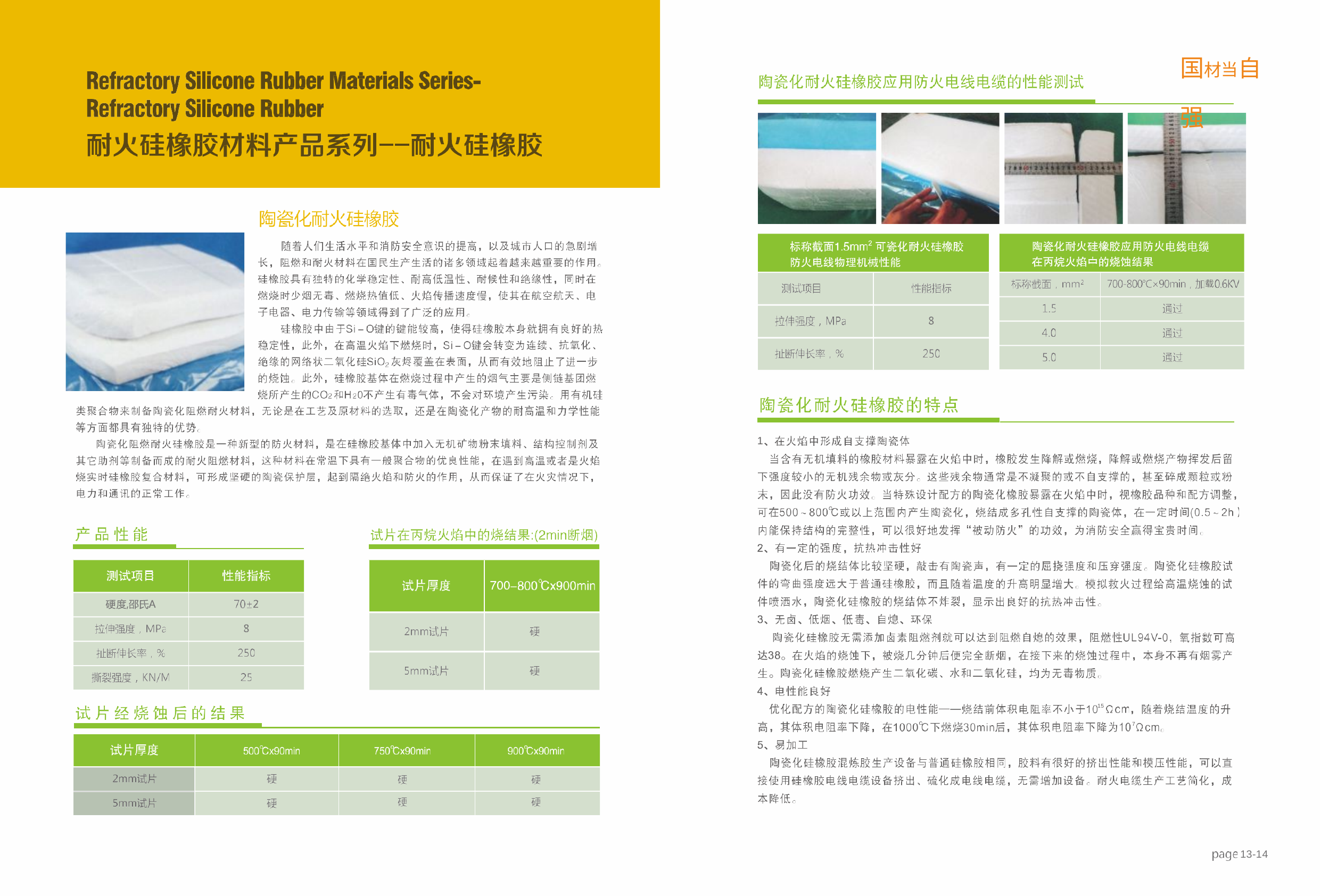

# 国材当自强

载

1

15

7

13-14